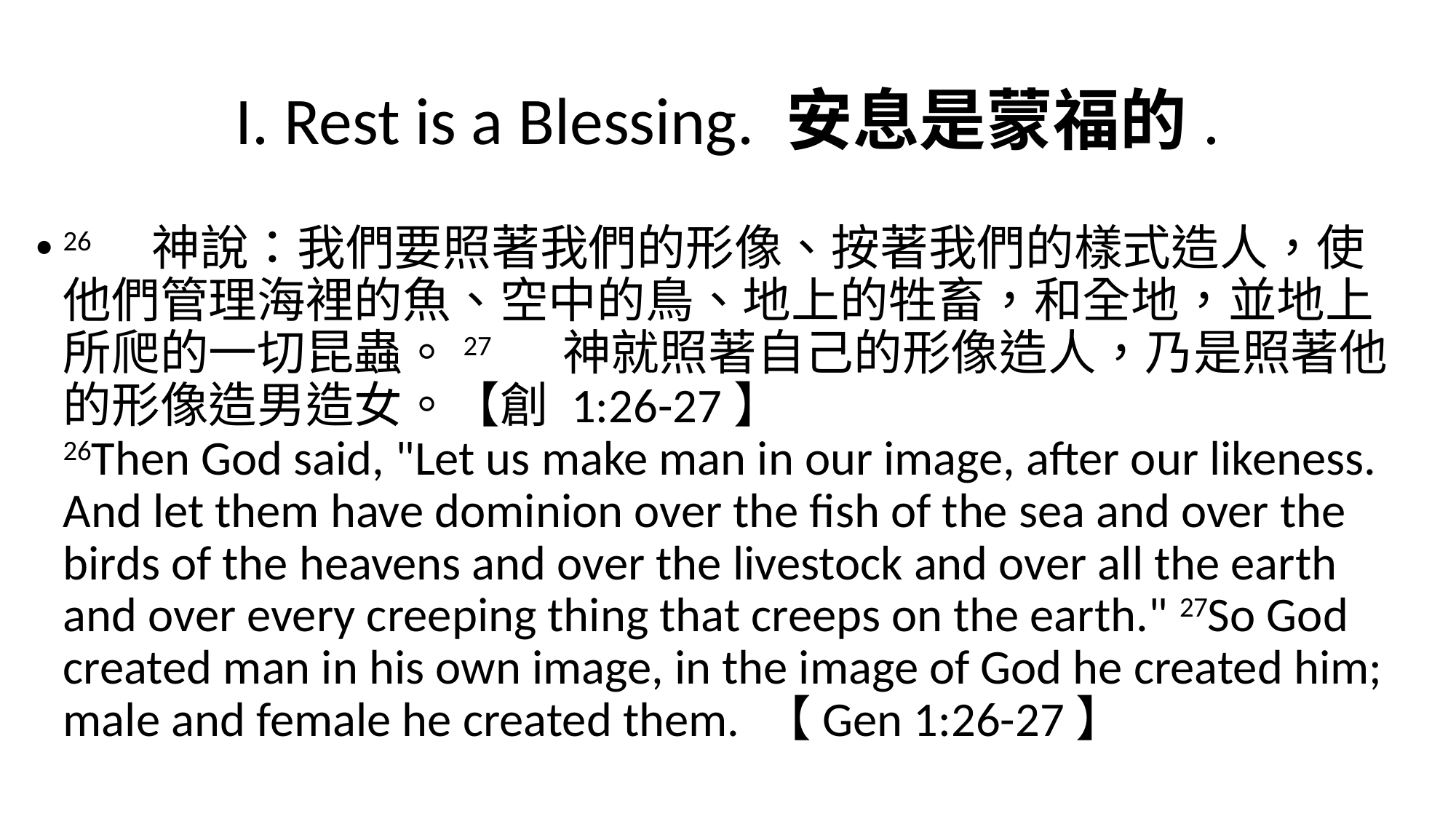

# I. Rest is a Blessing. 安息是蒙福的.
26　神說：我們要照著我們的形像、按著我們的樣式造人，使他們管理海裡的魚、空中的鳥、地上的牲畜，和全地，並地上所爬的一切昆蟲。27　 神就照著自己的形像造人，乃是照著他的形像造男造女。【創 1:26-27】
26Then God said, "Let us make man in our image, after our likeness. And let them have dominion over the fish of the sea and over the birds of the heavens and over the livestock and over all the earth and over every creeping thing that creeps on the earth." 27So God created man in his own image, in the image of God he created him; male and female he created them. 【Gen 1:26-27】